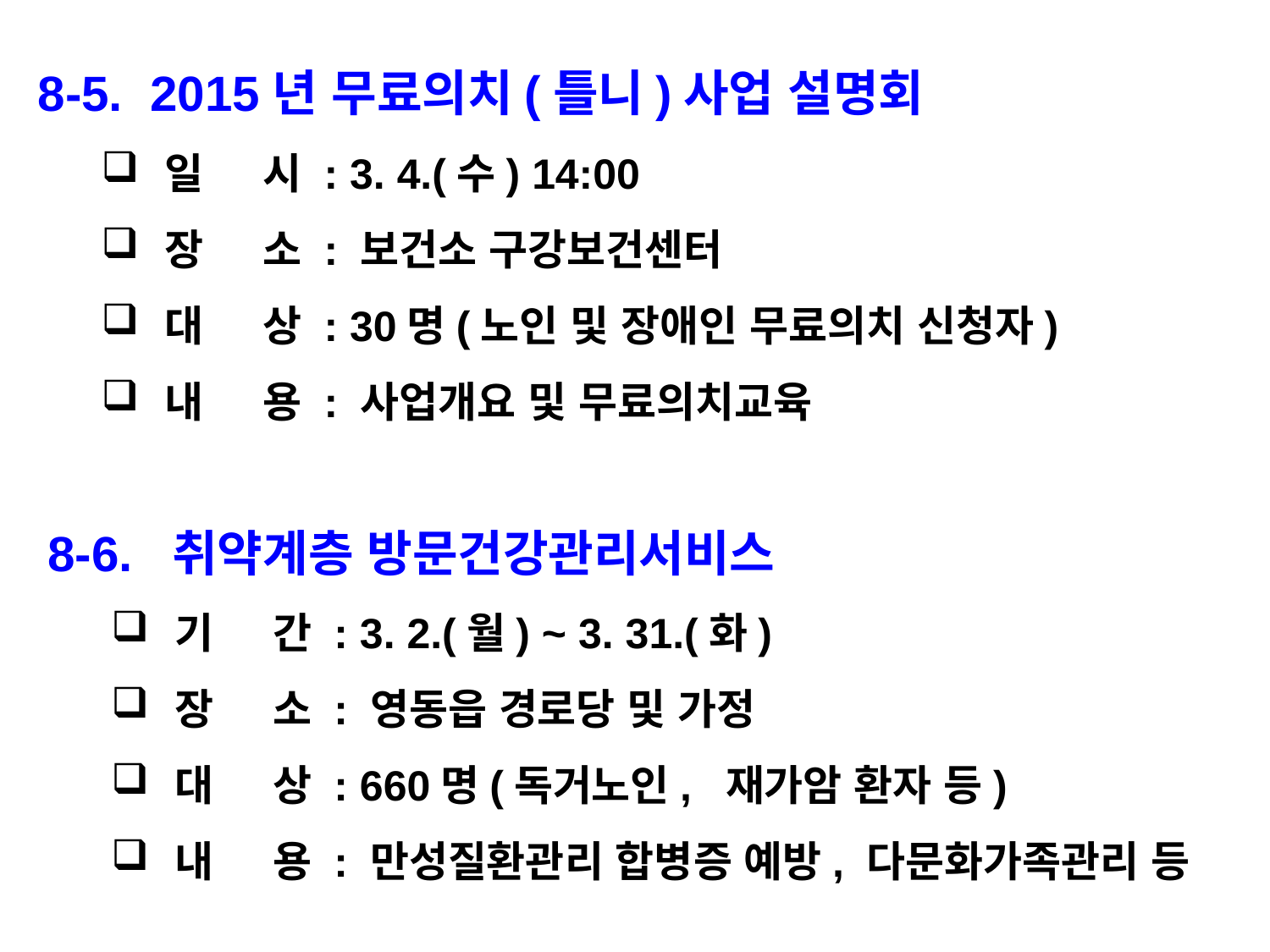

8-5.  2015년 무료의치(틀니)사업 설명회
일     시 : 3. 4.(수) 14:00
장     소 : 보건소 구강보건센터
대     상 : 30명(노인 및 장애인 무료의치 신청자)
내     용 : 사업개요 및 무료의치교육

8-6.  취약계층 방문건강관리서비스
기     간 : 3. 2.(월) ~ 3. 31.(화)
장     소 : 영동읍 경로당 및 가정
대     상 : 660명(독거노인,  재가암 환자 등)
내     용 : 만성질환관리 합병증 예방, 다문화가족관리 등